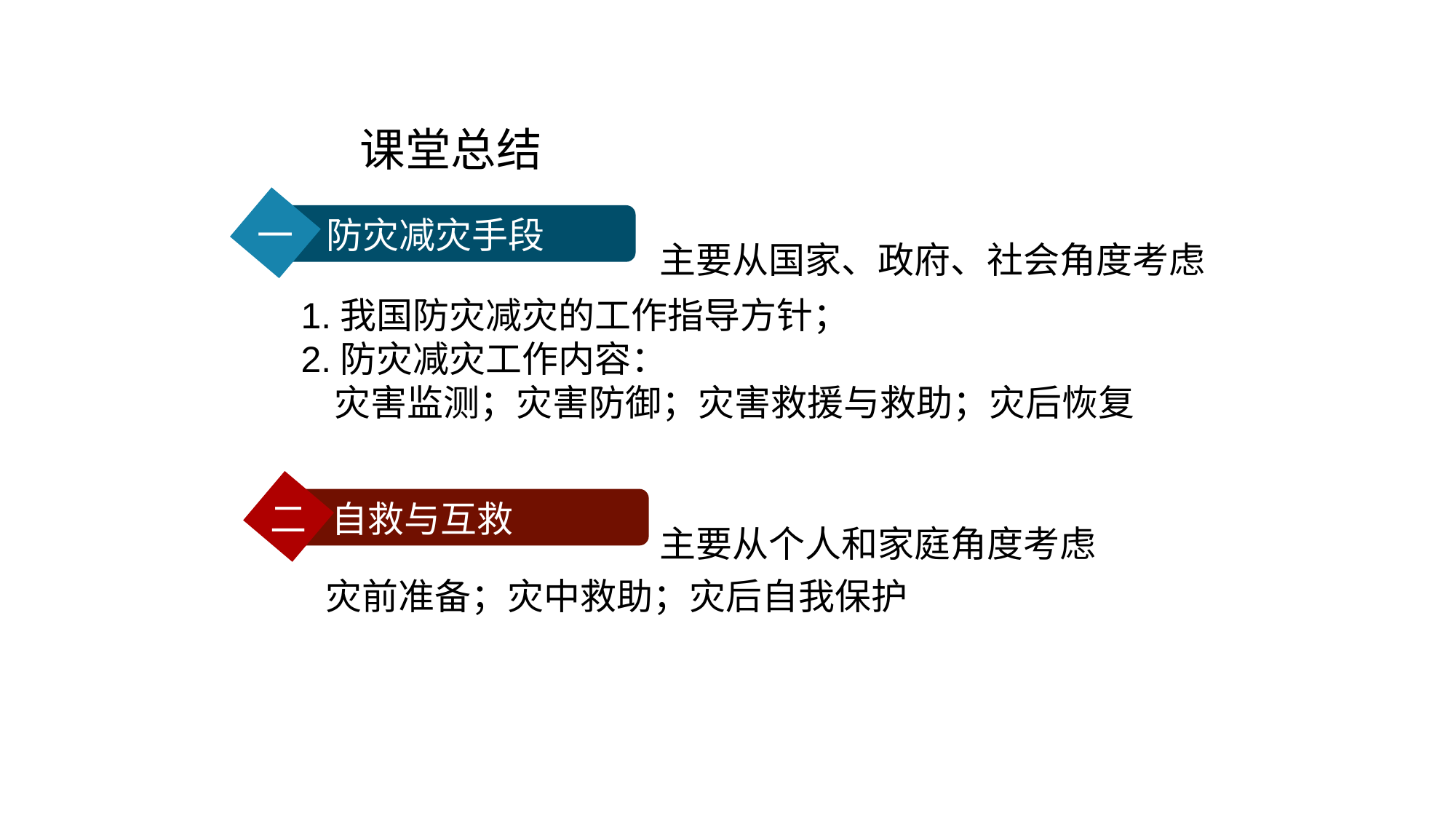

课堂总结

一    防灾减灾手段
主要从国家、政府、社会角度考虑
1.我国防灾减灾的工作指导方针；
2.防灾减灾工作内容：
   灾害监测；灾害防御；灾害救援与救助；灾后恢复

二   自救与互救
主要从个人和家庭角度考虑
灾前准备；灾中救助；灾后自我保护